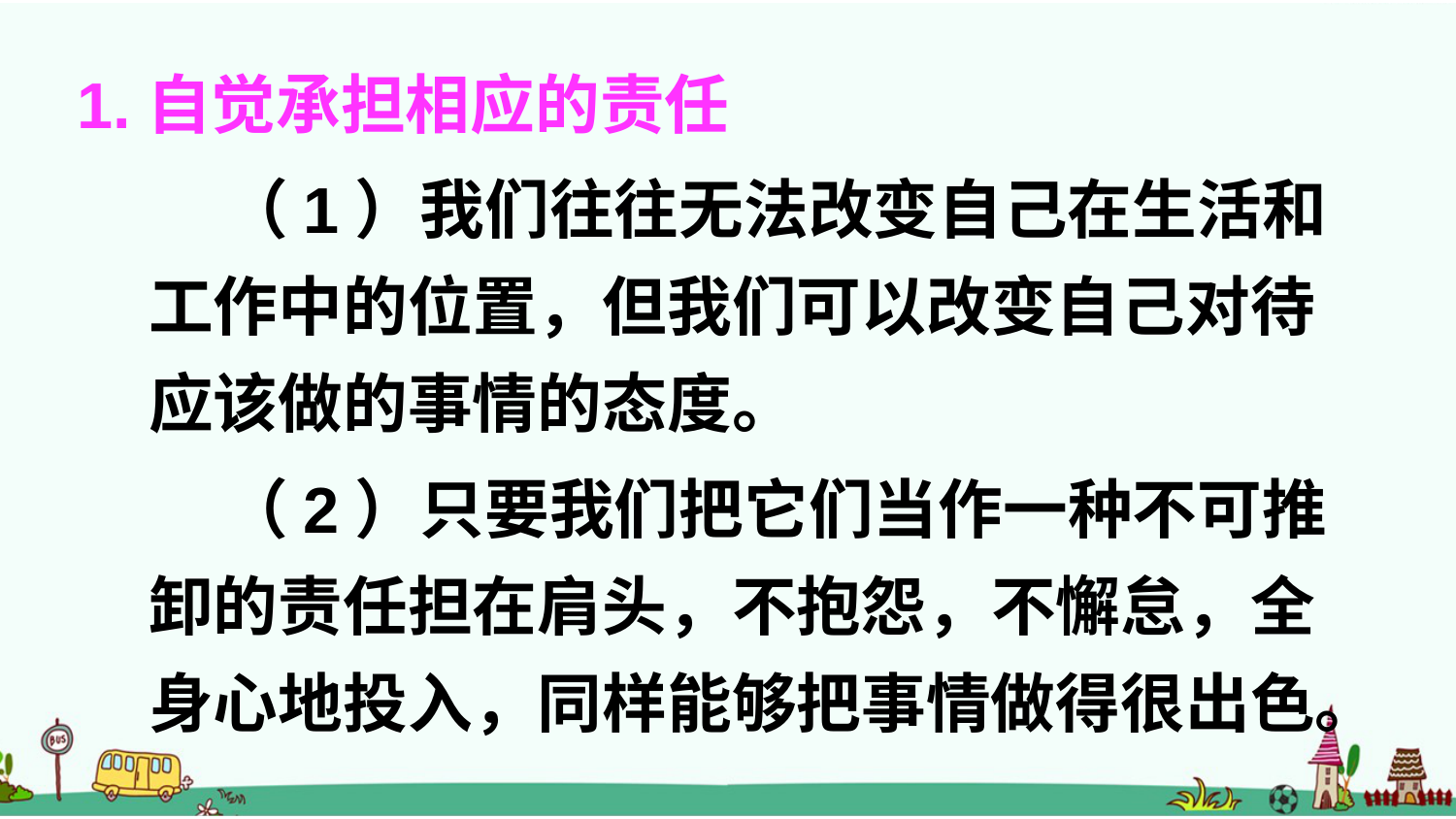

1.自觉承担相应的责任
    （1）我们往往无法改变自己在生活和工作中的位置，但我们可以改变自己对待应该做的事情的态度。
    （2）只要我们把它们当作一种不可推卸的责任担在肩头，不抱怨，不懈怠，全身心地投入，同样能够把事情做得很出色。